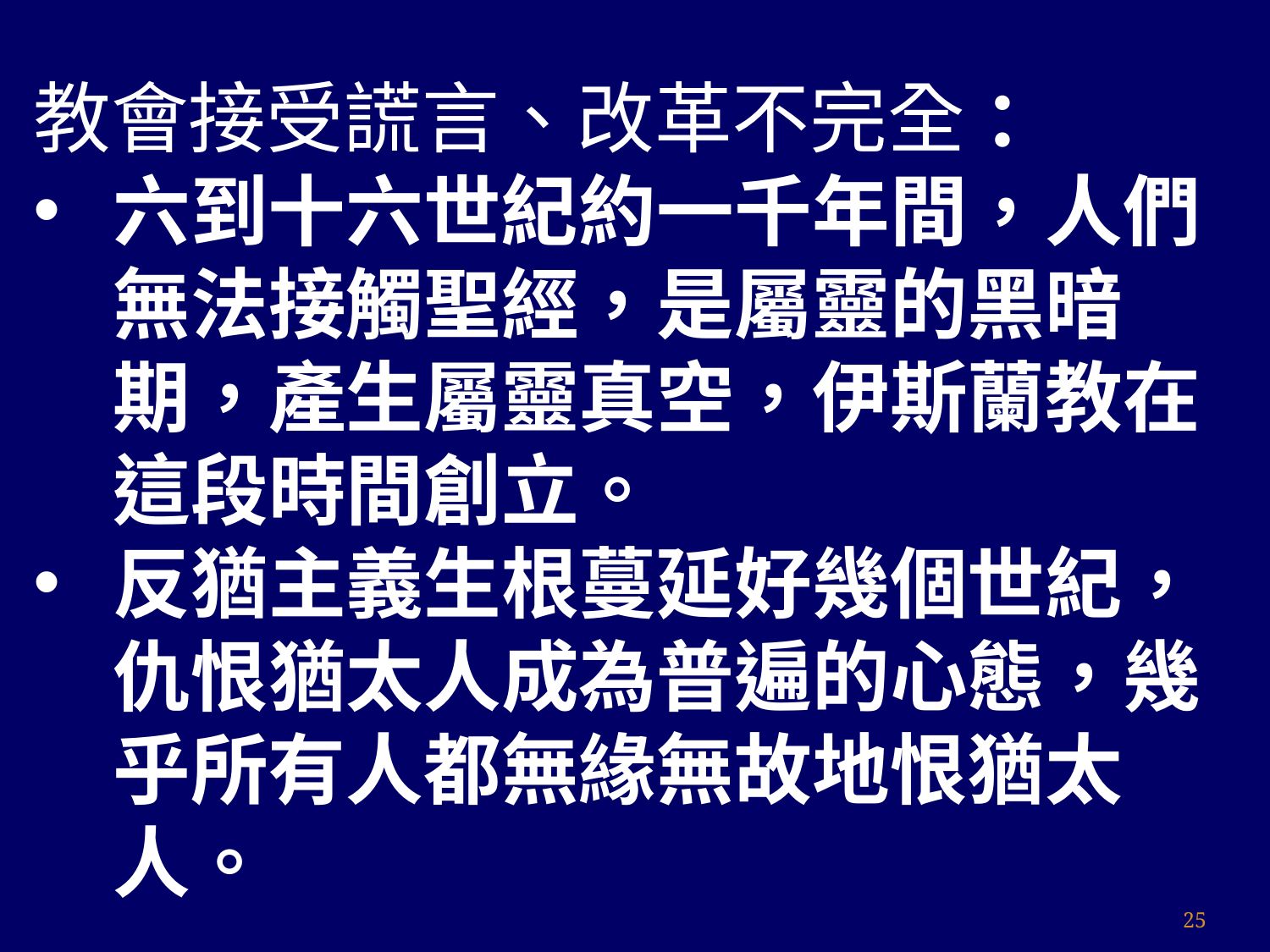

教會接受謊言、改革不完全 ：
六到十六世紀約一千年間，人們無法接觸聖經，是屬靈的黑暗期，產生屬靈真空，伊斯蘭教在這段時間創立。
反猶主義生根蔓延好幾個世紀，仇恨猶太人成為普遍的心態，幾乎所有人都無緣無故地恨猶太人。
25